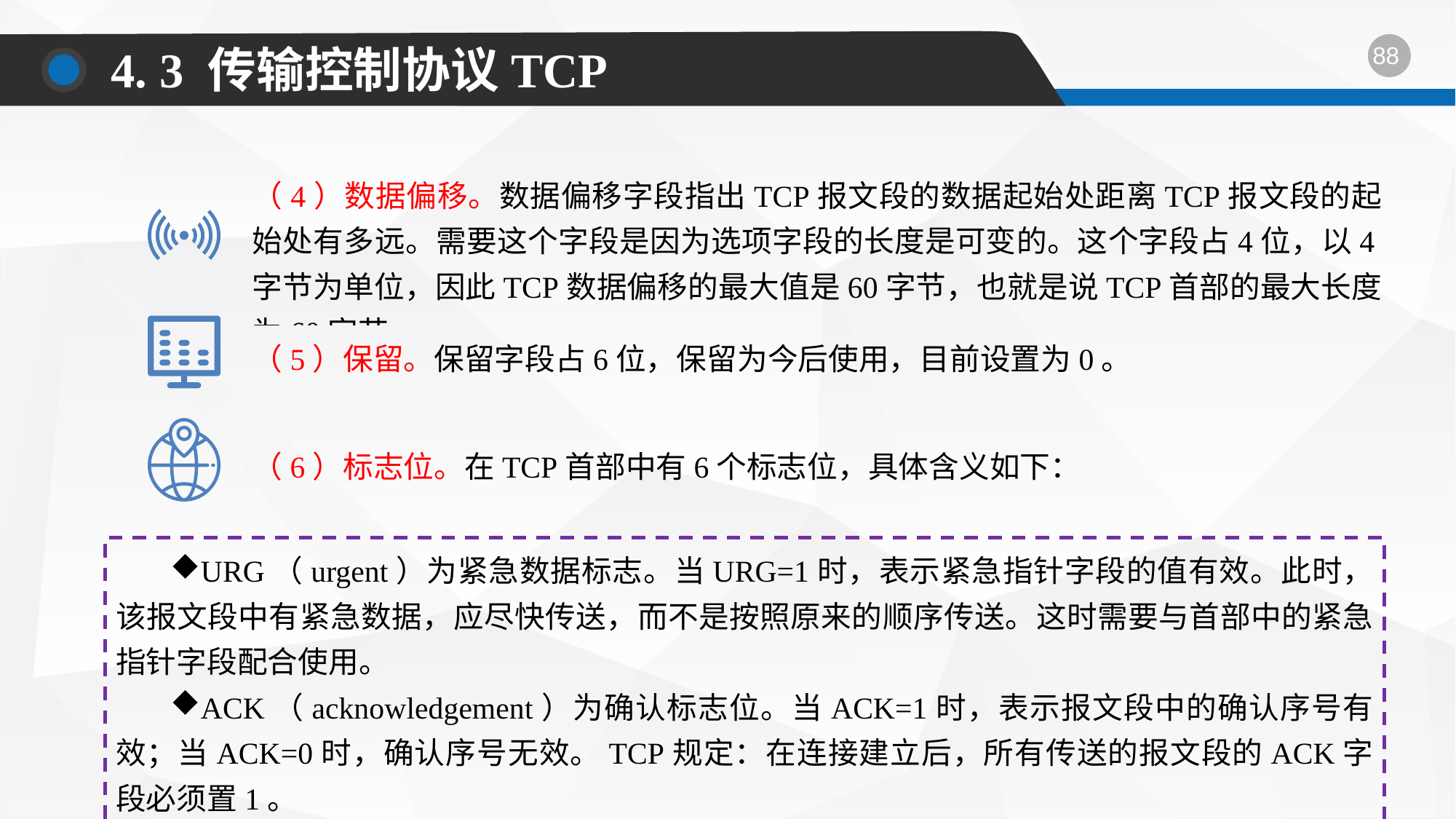

4. 3 传输控制协议TCP
（4）数据偏移。数据偏移字段指出TCP报文段的数据起始处距离TCP报文段的起始处有多远。需要这个字段是因为选项字段的长度是可变的。这个字段占4位，以4字节为单位，因此TCP数据偏移的最大值是60字节，也就是说TCP首部的最大长度为60字节。

（5）保留。保留字段占6位，保留为今后使用，目前设置为0。

（6）标志位。在TCP首部中有6个标志位，具体含义如下：
URG（urgent）为紧急数据标志。当URG=1时，表示紧急指针字段的值有效。此时，该报文段中有紧急数据，应尽快传送，而不是按照原来的顺序传送。这时需要与首部中的紧急指针字段配合使用。
ACK（acknowledgement）为确认标志位。当ACK=1时，表示报文段中的确认序号有效；当ACK=0时，确认序号无效。TCP规定：在连接建立后，所有传送的报文段的ACK字段必须置1。